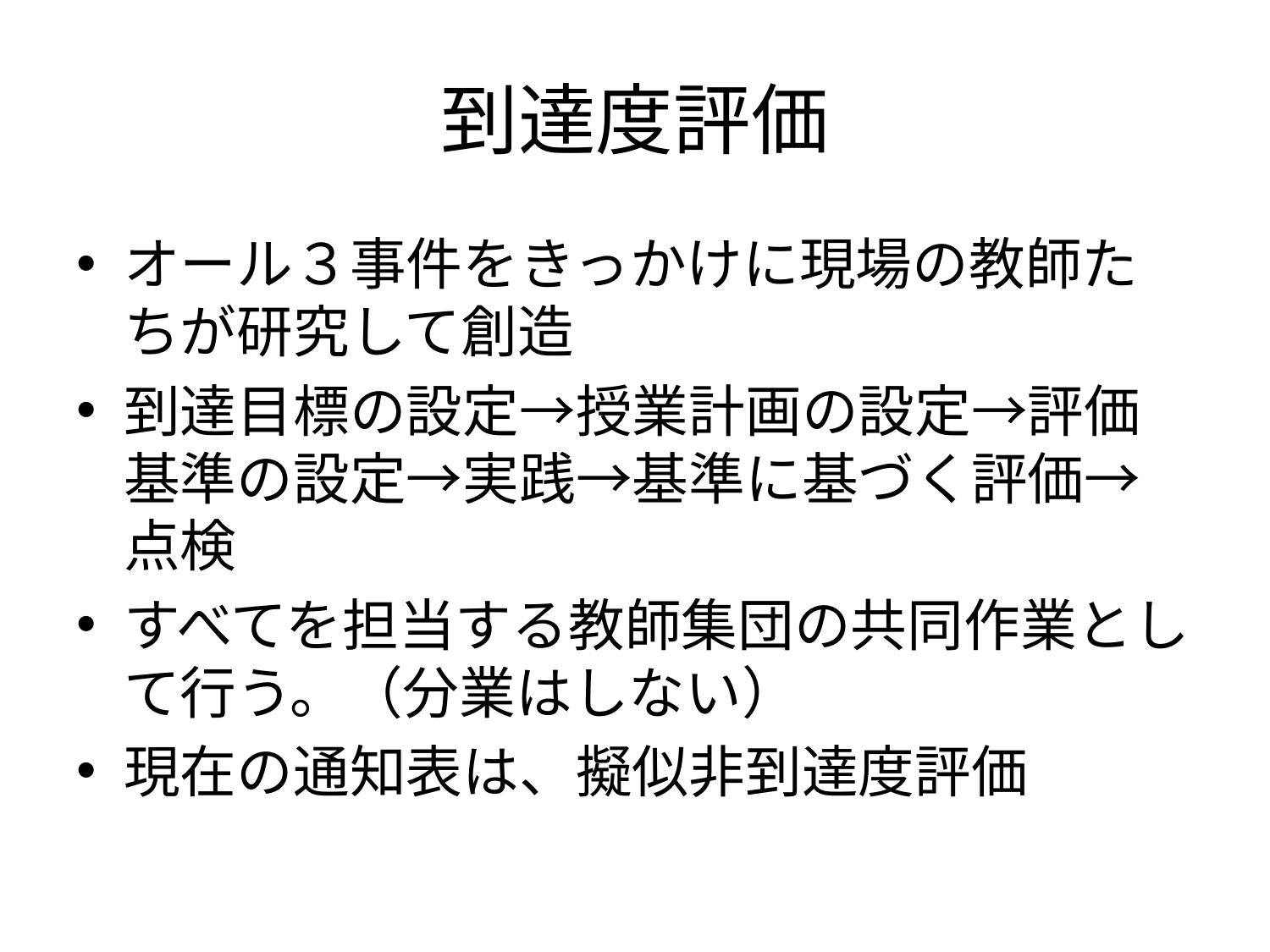

# 到達度評価
オール３事件をきっかけに現場の教師たちが研究して創造
到達目標の設定→授業計画の設定→評価基準の設定→実践→基準に基づく評価→点検
すべてを担当する教師集団の共同作業として行う。（分業はしない）
現在の通知表は、擬似非到達度評価